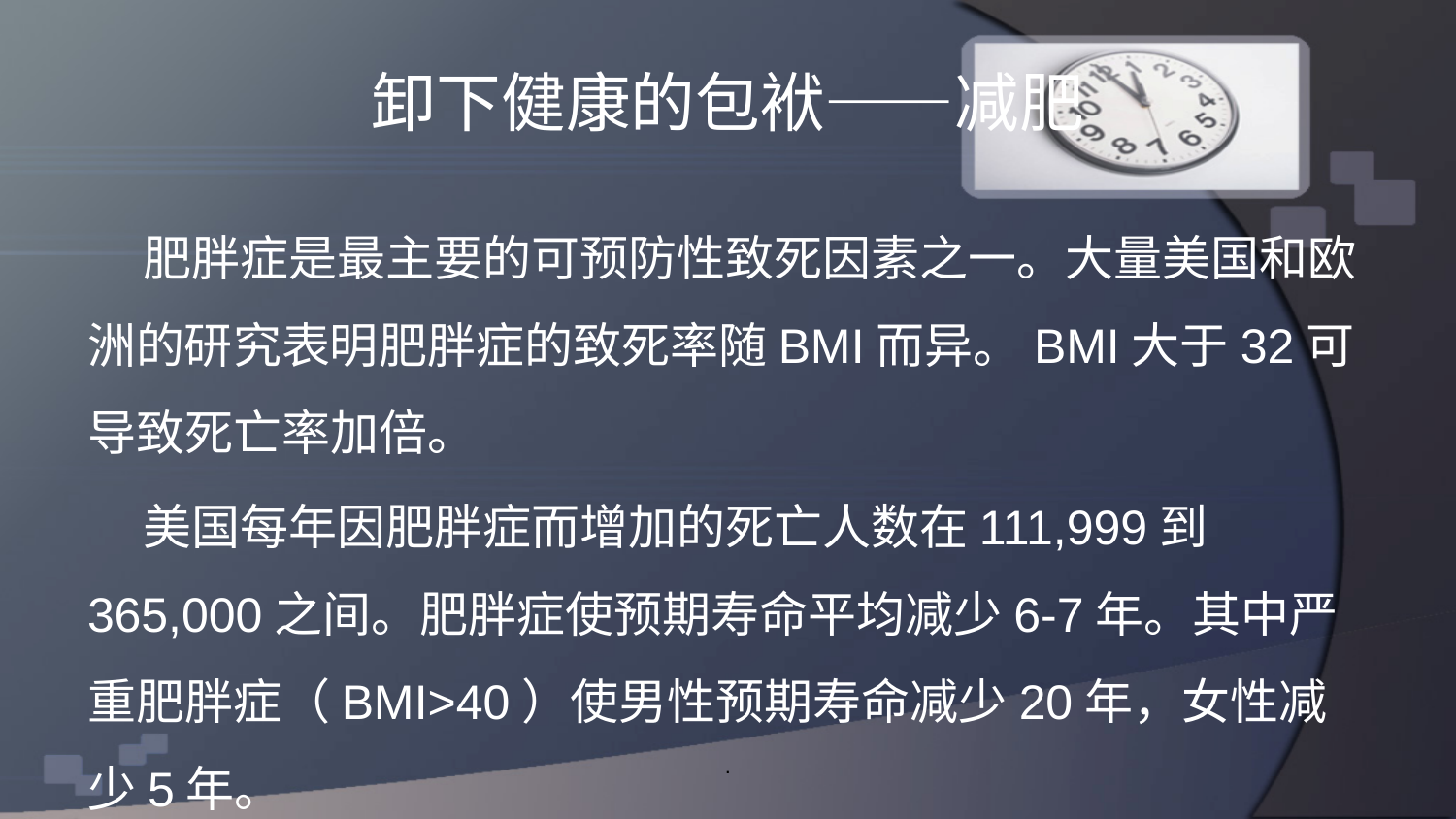

# 卸下健康的包袱——减肥
    肥胖症是最主要的可预防性致死因素之一。大量美国和欧洲的研究表明肥胖症的致死率随BMI而异。BMI大于32可导致死亡率加倍。
    美国每年因肥胖症而增加的死亡人数在111,999到365,000之间。肥胖症使预期寿命平均减少6-7年。其中严重肥胖症（BMI>40）使男性预期寿命减少20年，女性减少5年。
.